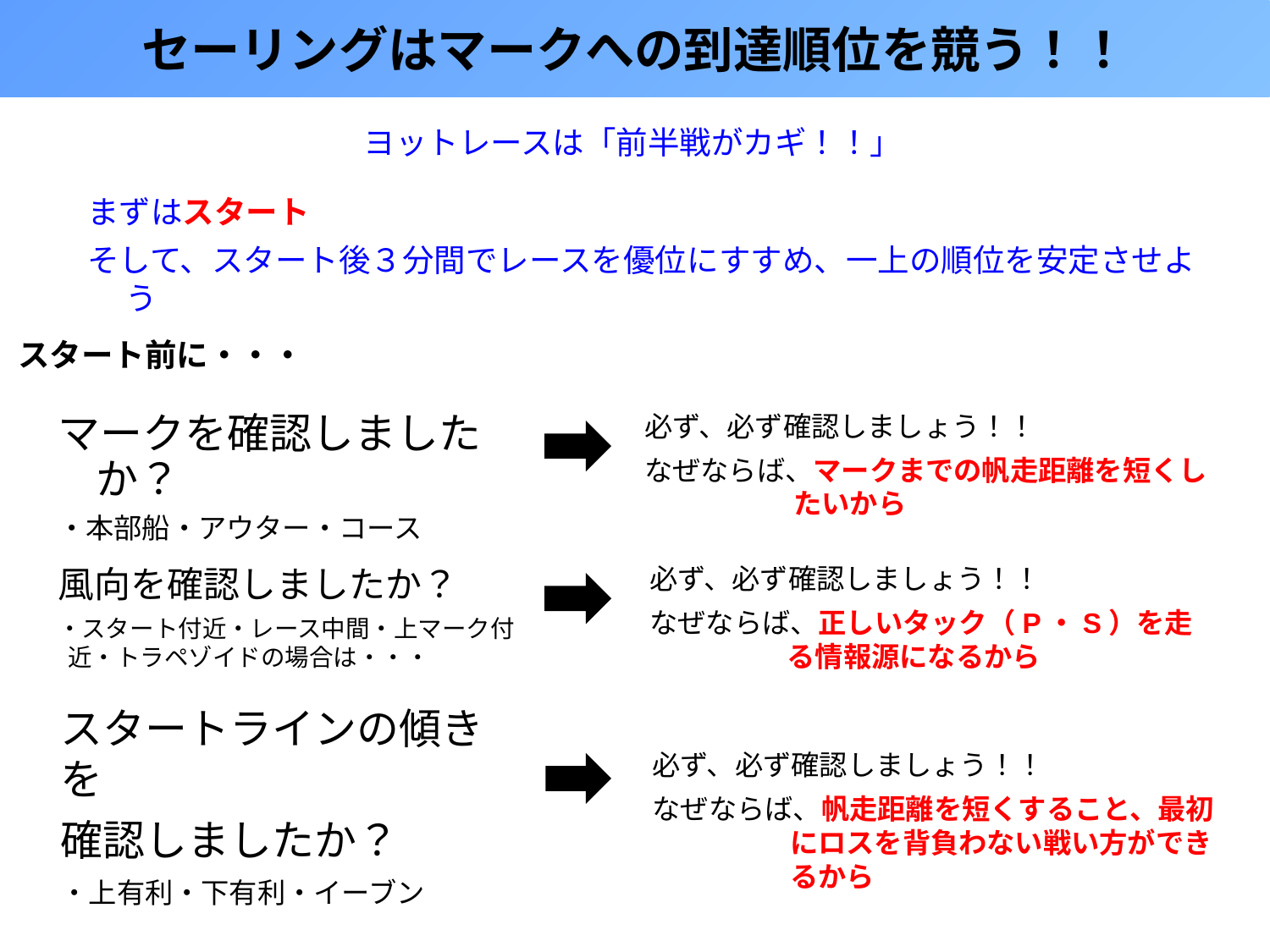

セーリングはマークへの到達順位を競う！！
ヨットレースは「前半戦がカギ！！」
まずはスタート
そして、スタート後３分間でレースを優位にすすめ、一上の順位を安定させよう
スタート前に・・・
必ず、必ず確認しましょう！！
なぜならば、マークまでの帆走距離を短くしたいから

マークを確認しましたか？
・本部船・アウター・コース
風向を確認しましたか？
・スタート付近・レース中間・上マーク付近・トラペゾイドの場合は・・・
必ず、必ず確認しましょう！！
なぜならば、正しいタック（P・S）を走る情報源になるから

スタートラインの傾きを
確認しましたか？
・上有利・下有利・イーブン
必ず、必ず確認しましょう！！
なぜならば、帆走距離を短くすること、最初にロスを背負わない戦い方ができるから